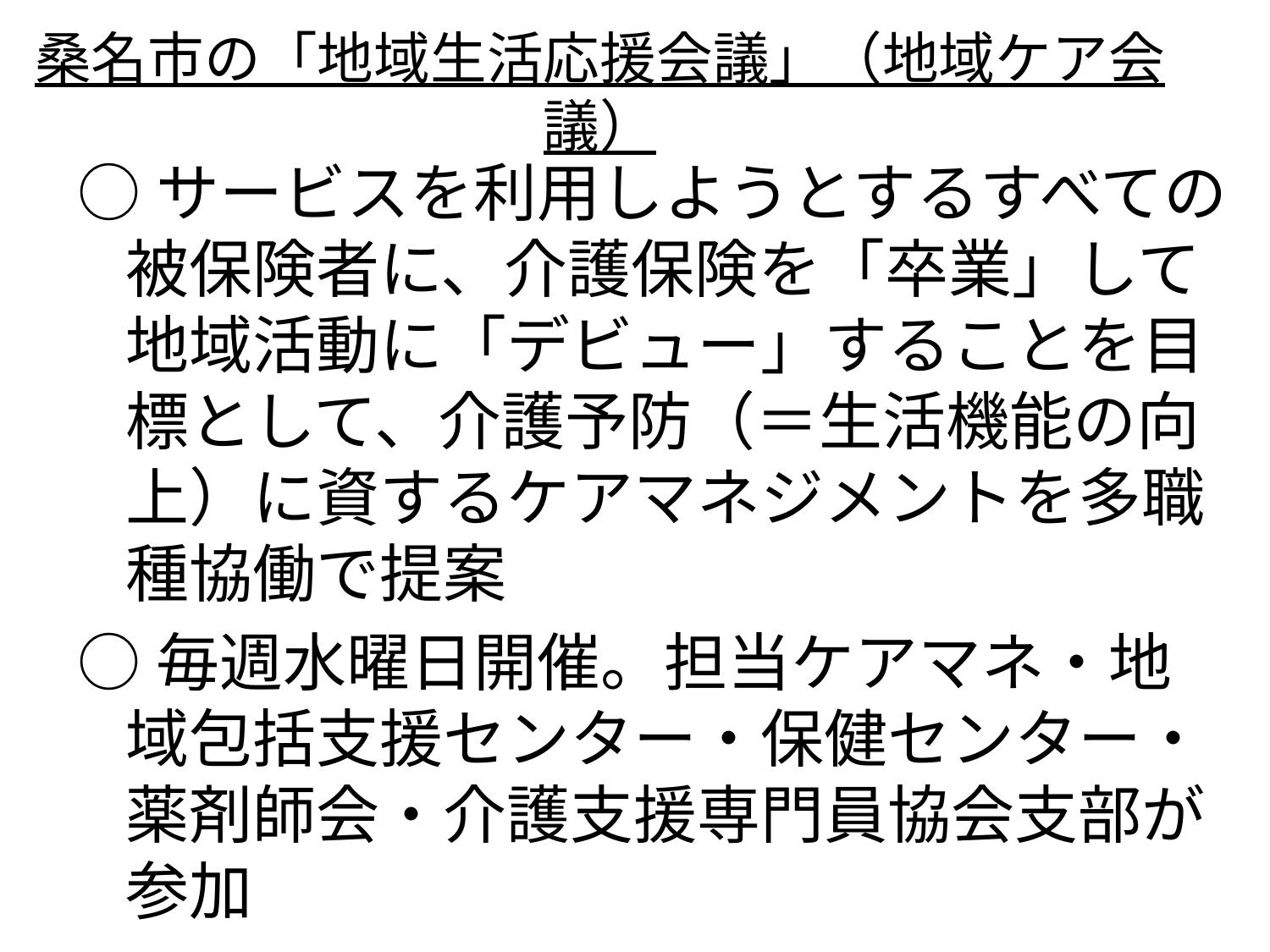

# 桑名市の「地域生活応援会議」（地域ケア会議）
○サービスを利用しようとするすべての被保険者に、介護保険を「卒業」して地域活動に「デビュー」することを目標として、介護予防（＝生活機能の向上）に資するケアマネジメントを多職種協働で提案
○毎週水曜日開催。担当ケアマネ・地域包括支援センター・保健センター・薬剤師会・介護支援専門員協会支部が参加